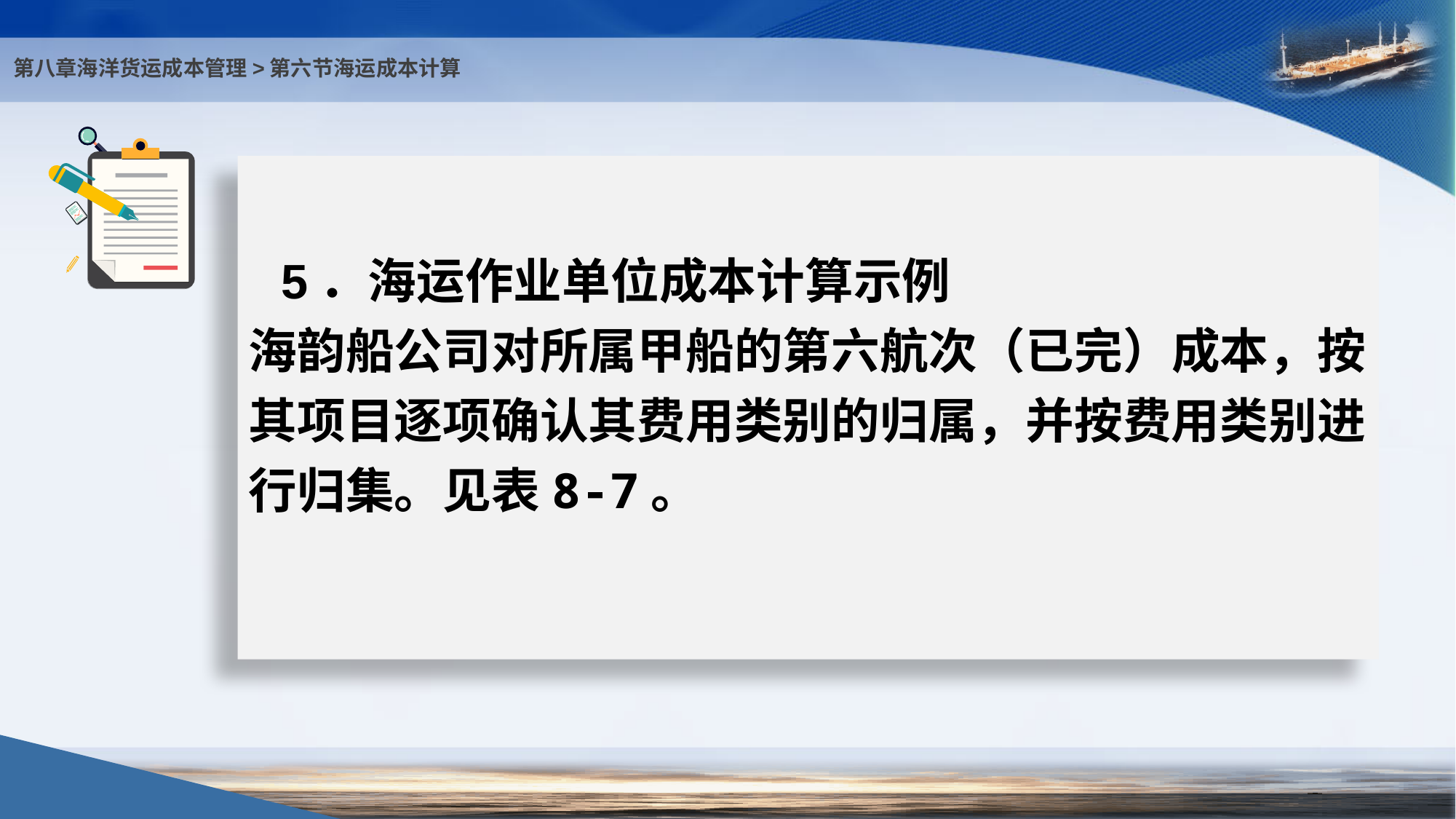

第八章海洋货运成本管理>第六节海运成本计算
# 5．海运作业单位成本计算示例 海韵船公司对所属甲船的第六航次（已完）成本，按其项目逐项确认其费用类别的归属，并按费用类别进行归集。见表8-7。